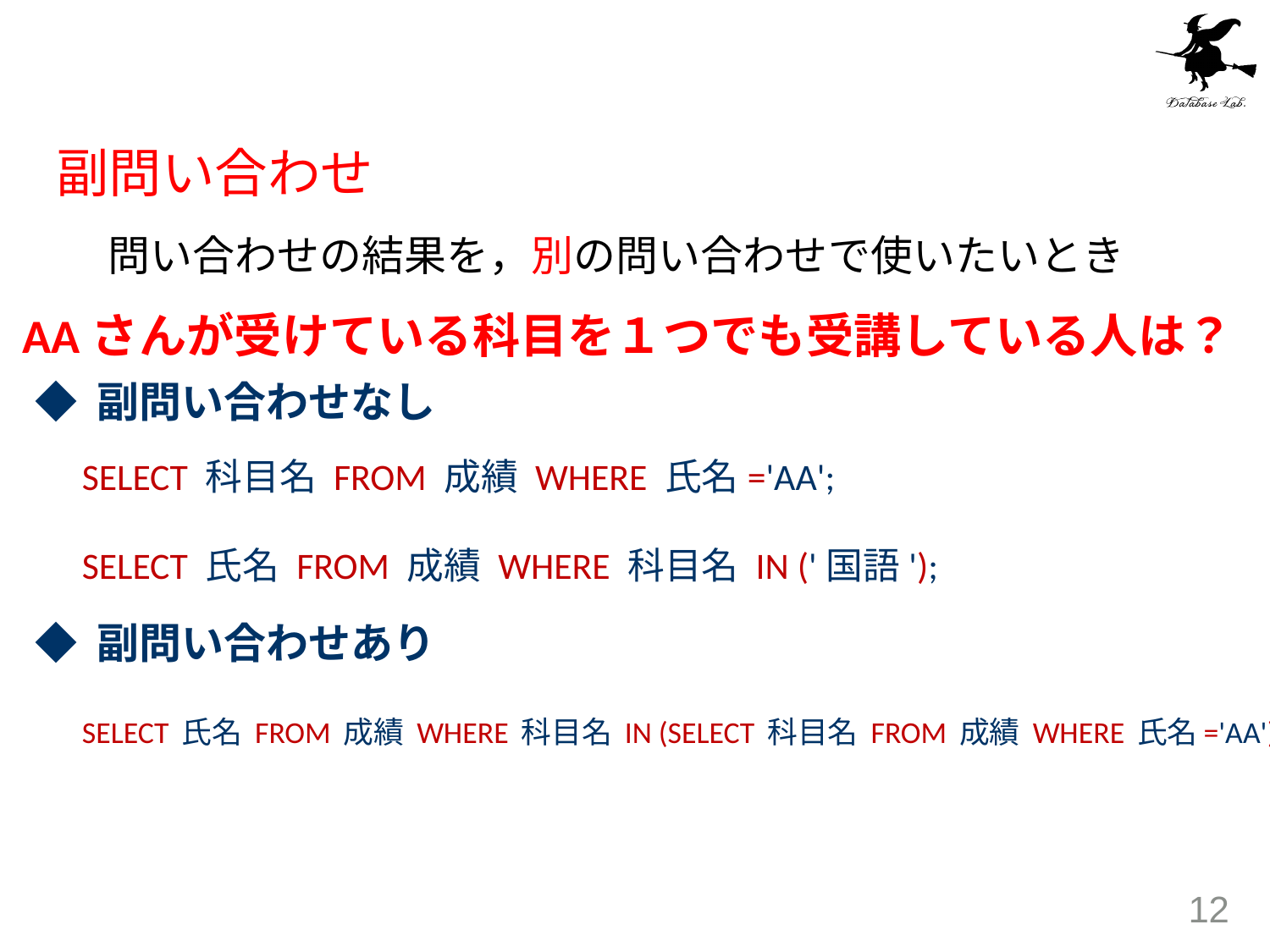

副問い合わせ
問い合わせの結果を，別の問い合わせで使いたいとき
AAさんが受けている科目を１つでも受講している人は？
◆ 副問い合わせなし
SELECT 科目名 FROM 成績 WHERE 氏名='AA';
SELECT 氏名 FROM 成績 WHERE 科目名 IN ('国語');
◆ 副問い合わせあり
SELECT 氏名 FROM 成績 WHERE 科目名 IN (SELECT 科目名 FROM 成績 WHERE 氏名='AA');
12